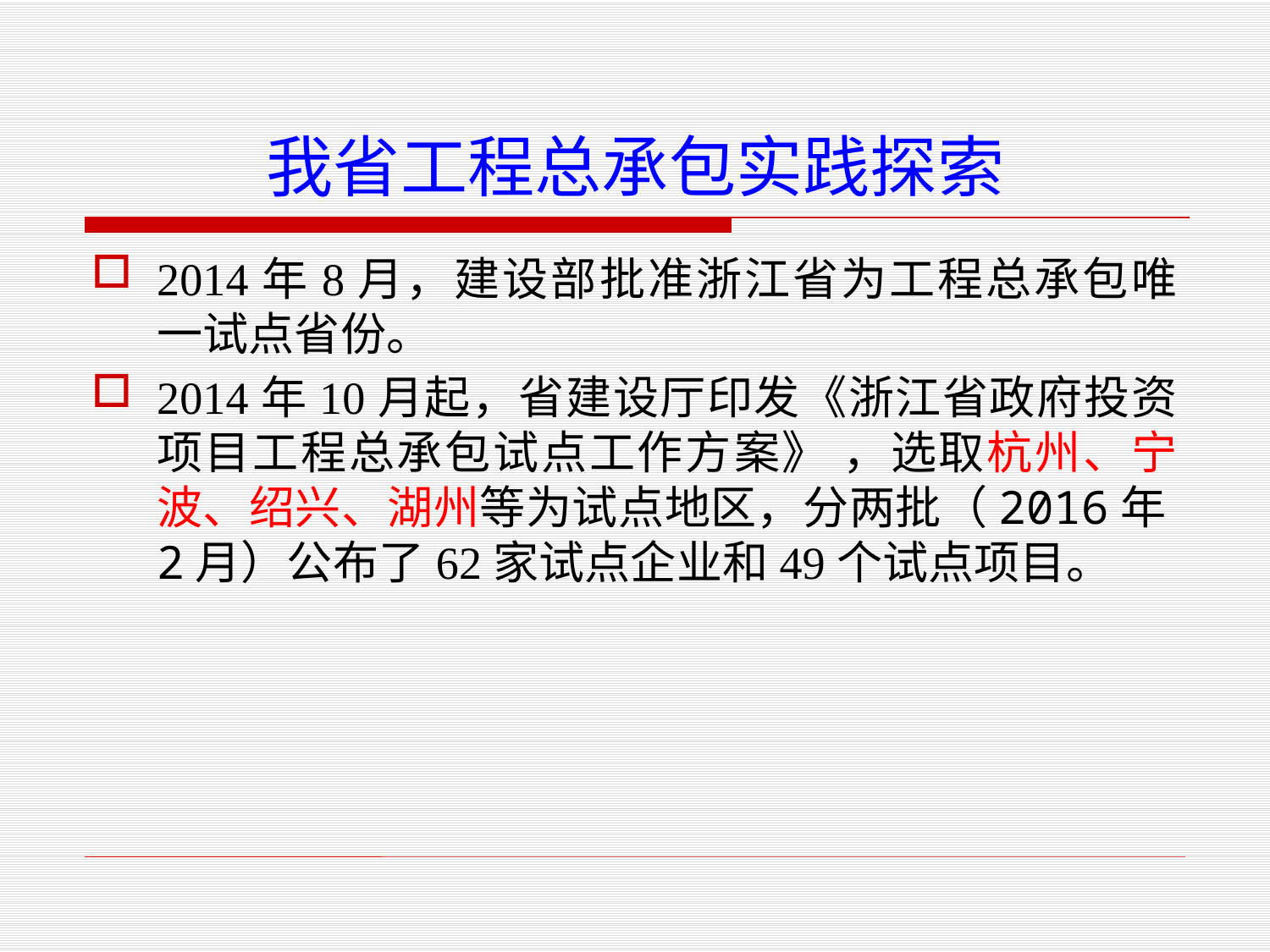

# 我省工程总承包实践探索
2014年8月，建设部批准浙江省为工程总承包唯一试点省份。
2014年10月起，省建设厅印发《浙江省政府投资项目工程总承包试点工作方案》 ，选取杭州、宁波、绍兴、湖州等为试点地区，分两批（2016年2月）公布了62家试点企业和49个试点项目。